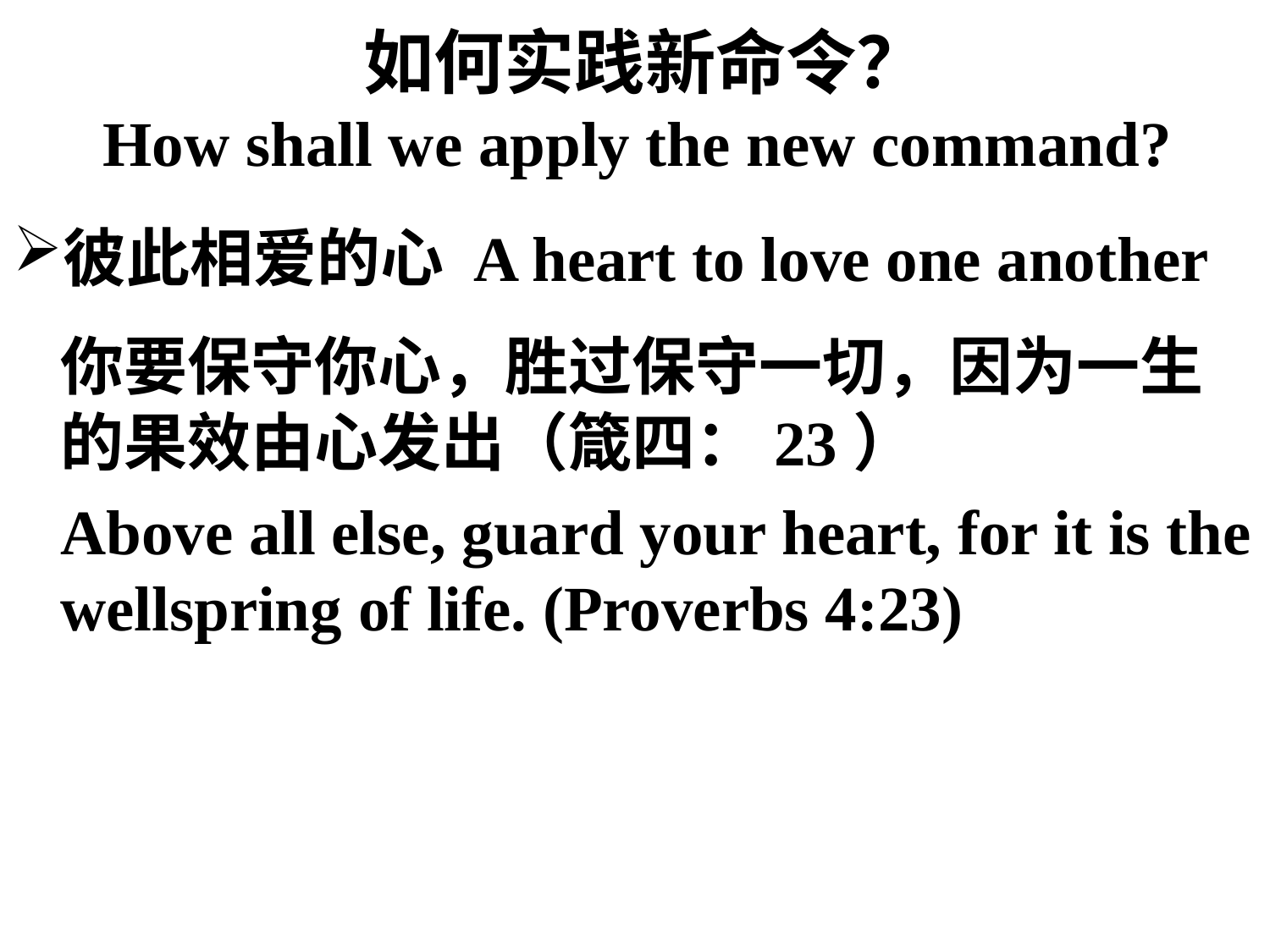

# 如何实践新命令？ How shall we apply the new command?
彼此相爱的心 A heart to love one another

	你要保守你心，胜过保守一切，因为一生的果效由心发出（箴四：23）
	Above all else, guard your heart, for it is the wellspring of life. (Proverbs 4:23)